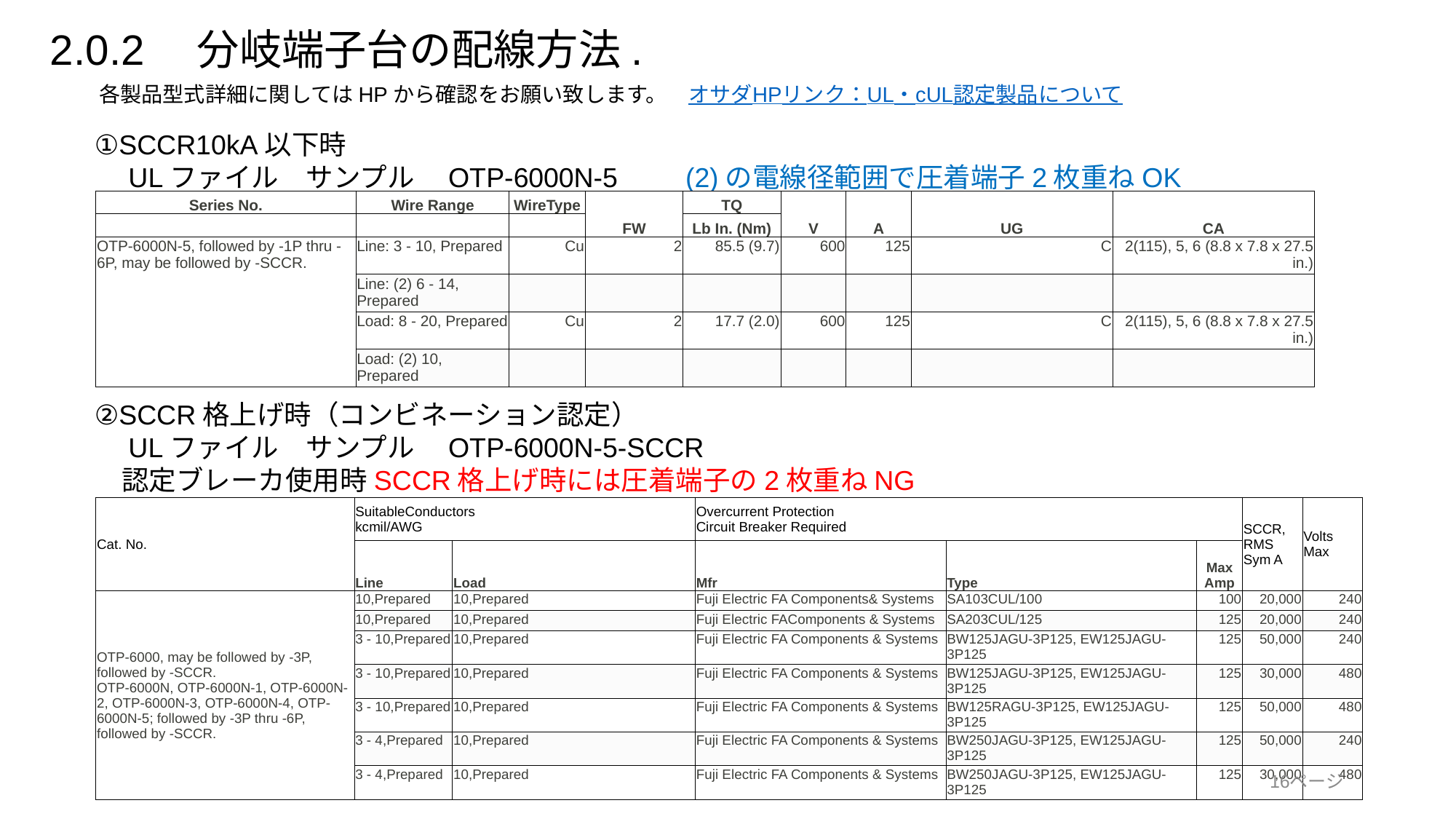

2.0.2　分岐端子台の配線方法.
各製品型式詳細に関してはHPから確認をお願い致します。　オサダHPリンク：UL・cUL認定製品について
①SCCR10kA以下時
　ULファイル　サンプル　OTP-6000N-5　　(2)の電線径範囲で圧着端子2枚重ねOK
| Series No. | Wire Range | WireType | FW | TQ | V | A | UG | CA |
| --- | --- | --- | --- | --- | --- | --- | --- | --- |
|  |  |  |  | Lb In. (Nm) |  |  |  |  |
| OTP-6000N-5, followed by -1P thru -6P, may be followed by -SCCR. | Line: 3 - 10, Prepared | Cu | 2 | 85.5 (9.7) | 600 | 125 | C | 2(115), 5, 6 (8.8 x 7.8 x 27.5 in.) |
|  | Line: (2) 6 - 14, Prepared |  |  |  |  |  |  |  |
|  | Load: 8 - 20, Prepared | Cu | 2 | 17.7 (2.0) | 600 | 125 | C | 2(115), 5, 6 (8.8 x 7.8 x 27.5 in.) |
|  | Load: (2) 10, Prepared |  |  |  |  |  |  |  |
②SCCR格上げ時（コンビネーション認定）
　ULファイル　サンプル　OTP-6000N-5-SCCR
　認定ブレーカ使用時SCCR格上げ時には圧着端子の2枚重ねNG
| Cat. No. | SuitableConductors kcmil/AWG |  | Overcurrent Protection Circuit Breaker Required |  |  | SCCR, RMS Sym A | Volts Max |
| --- | --- | --- | --- | --- | --- | --- | --- |
|  | Line | Load | Mfr | Type | Max Amp |  |  |
| OTP-6000, may be followed by -3P, followed by -SCCR. OTP-6000N, OTP-6000N-1, OTP-6000N-2, OTP-6000N-3, OTP-6000N-4, OTP-6000N-5; followed by -3P thru -6P, followed by -SCCR. | 10,Prepared | 10,Prepared | Fuji Electric FA Components& Systems | SA103CUL/100 | 100 | 20,000 | 240 |
|  | 10,Prepared | 10,Prepared | Fuji Electric FAComponents & Systems | SA203CUL/125 | 125 | 20,000 | 240 |
|  | 3 - 10,Prepared | 10,Prepared | Fuji Electric FA Components & Systems | BW125JAGU-3P125, EW125JAGU-3P125 | 125 | 50,000 | 240 |
|  | 3 - 10,Prepared | 10,Prepared | Fuji Electric FA Components & Systems | BW125JAGU-3P125, EW125JAGU-3P125 | 125 | 30,000 | 480 |
|  | 3 - 10,Prepared | 10,Prepared | Fuji Electric FA Components & Systems | BW125RAGU-3P125, EW125JAGU-3P125 | 125 | 50,000 | 480 |
|  | 3 - 4,Prepared | 10,Prepared | Fuji Electric FA Components & Systems | BW250JAGU-3P125, EW125JAGU-3P125 | 125 | 50,000 | 240 |
|  | 3 - 4,Prepared | 10,Prepared | Fuji Electric FA Components & Systems | BW250JAGU-3P125, EW125JAGU-3P125 | 125 | 30,000 | 480 |
16ページ